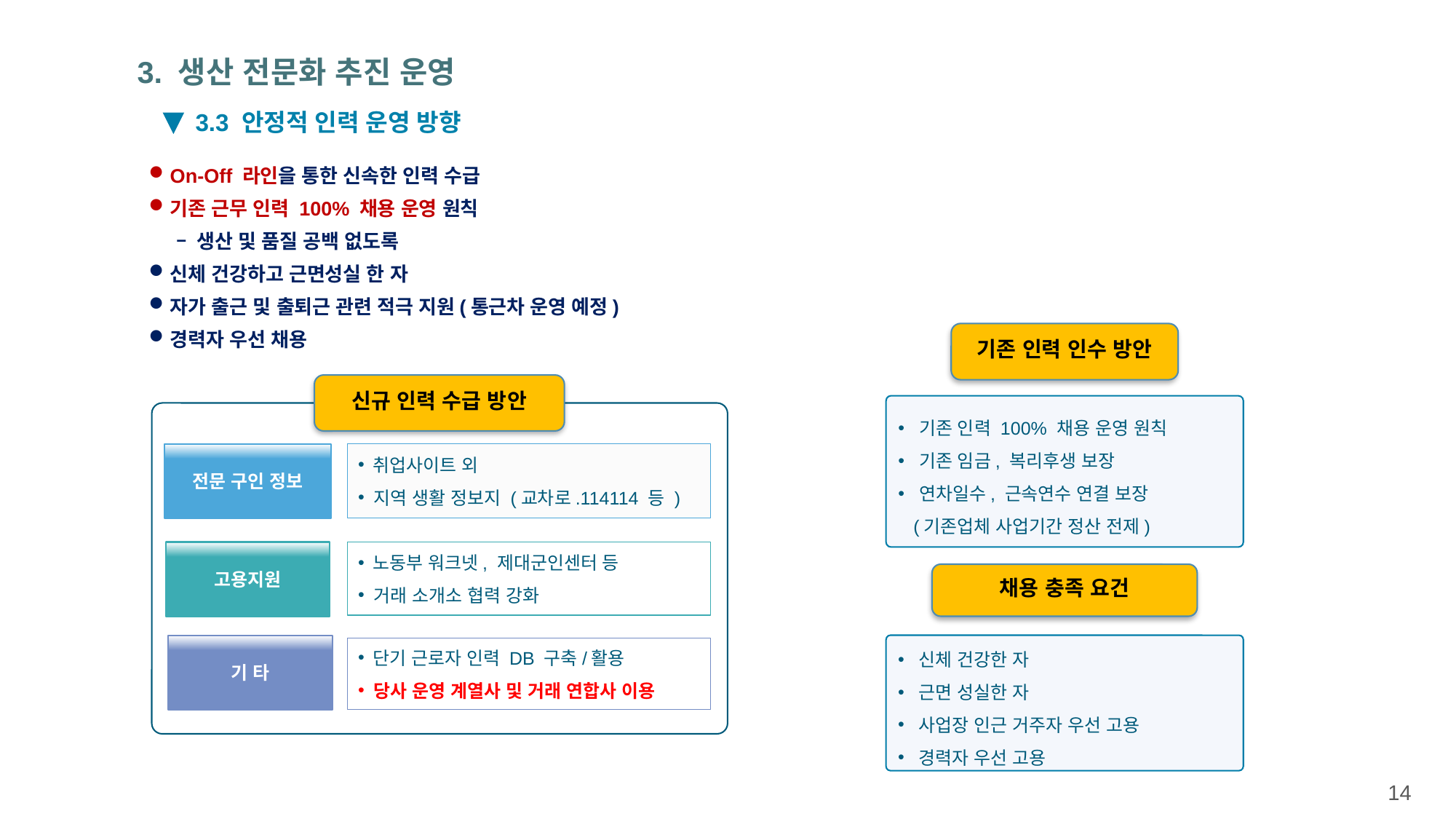

# 3. 생산 전문화 추진 운영
3.3 안정적 인력 운영 방향

On-Off 라인을 통한 신속한 인력 수급
기존 근무 인력 100% 채용 운영 원칙
     – 생산 및 품질 공백 없도록
신체 건강하고 근면성실 한 자
자가 출근 및 출퇴근 관련 적극 지원(통근차 운영 예정)
경력자 우선 채용
기존 인력 인수 방안
신규 인력 수급 방안
기존 인력 100% 채용 운영 원칙
기존 임금, 복리후생 보장
연차일수, 근속연수 연결 보장
   (기존업체 사업기간 정산 전제)

전문 구인 정보

 취업사이트 외
 지역 생활 정보지 (교차로.114114 등 )

고용지원

 노동부 워크넷, 제대군인센터 등
 거래 소개소 협력 강화

채용 충족 요건
신체 건강한 자
근면 성실한 자
사업장 인근 거주자 우선 고용
경력자 우선 고용
기 타

 단기 근로자 인력 DB 구축/활용
 당사 운영 계열사 및 거래 연합사 이용

14